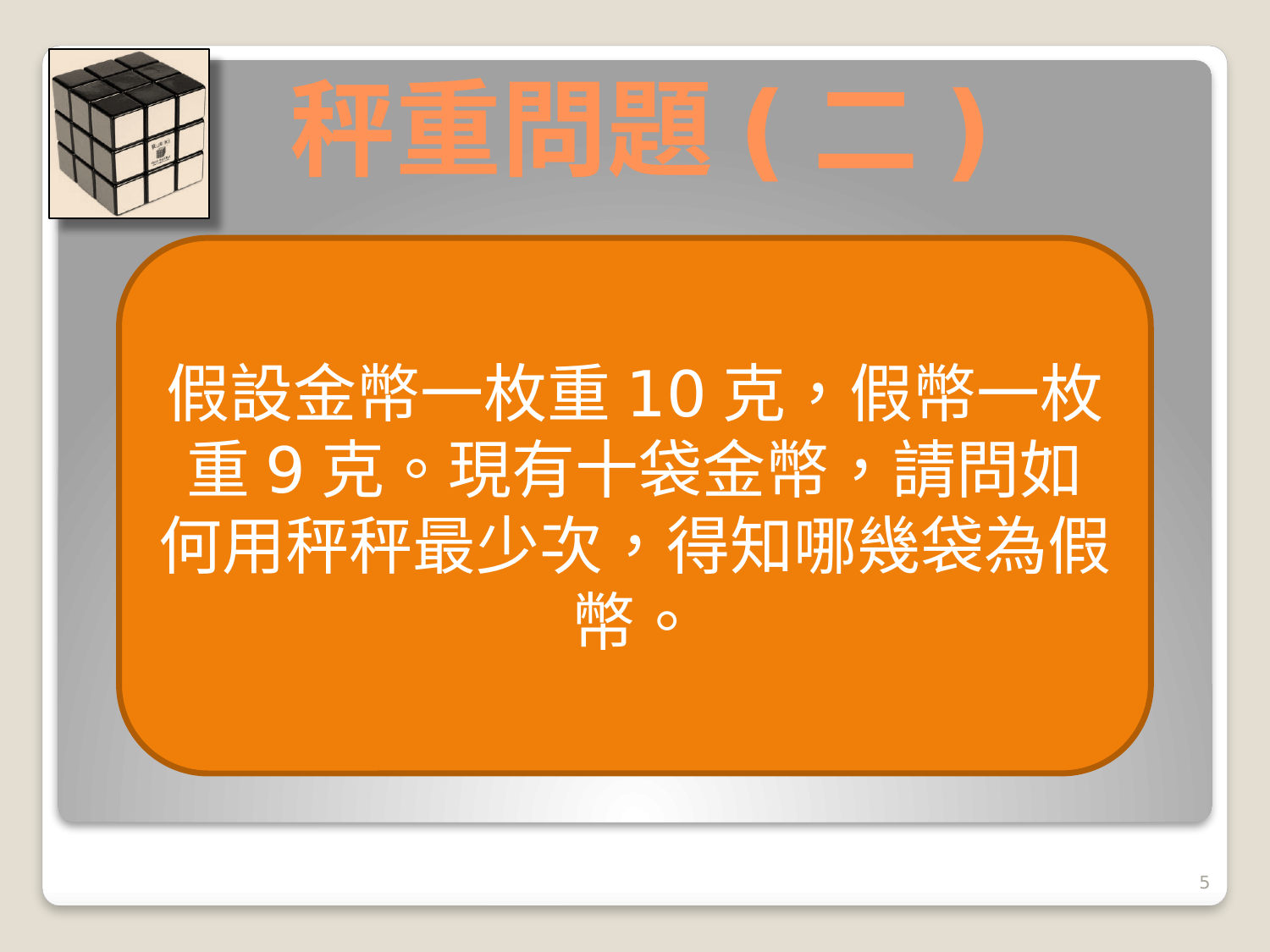

# 秤重問題(二)

假設金幣一枚重10克，假幣一枚重9克。現有十袋金幣，請問如何用秤秤最少次，得知哪幾袋為假幣。
5